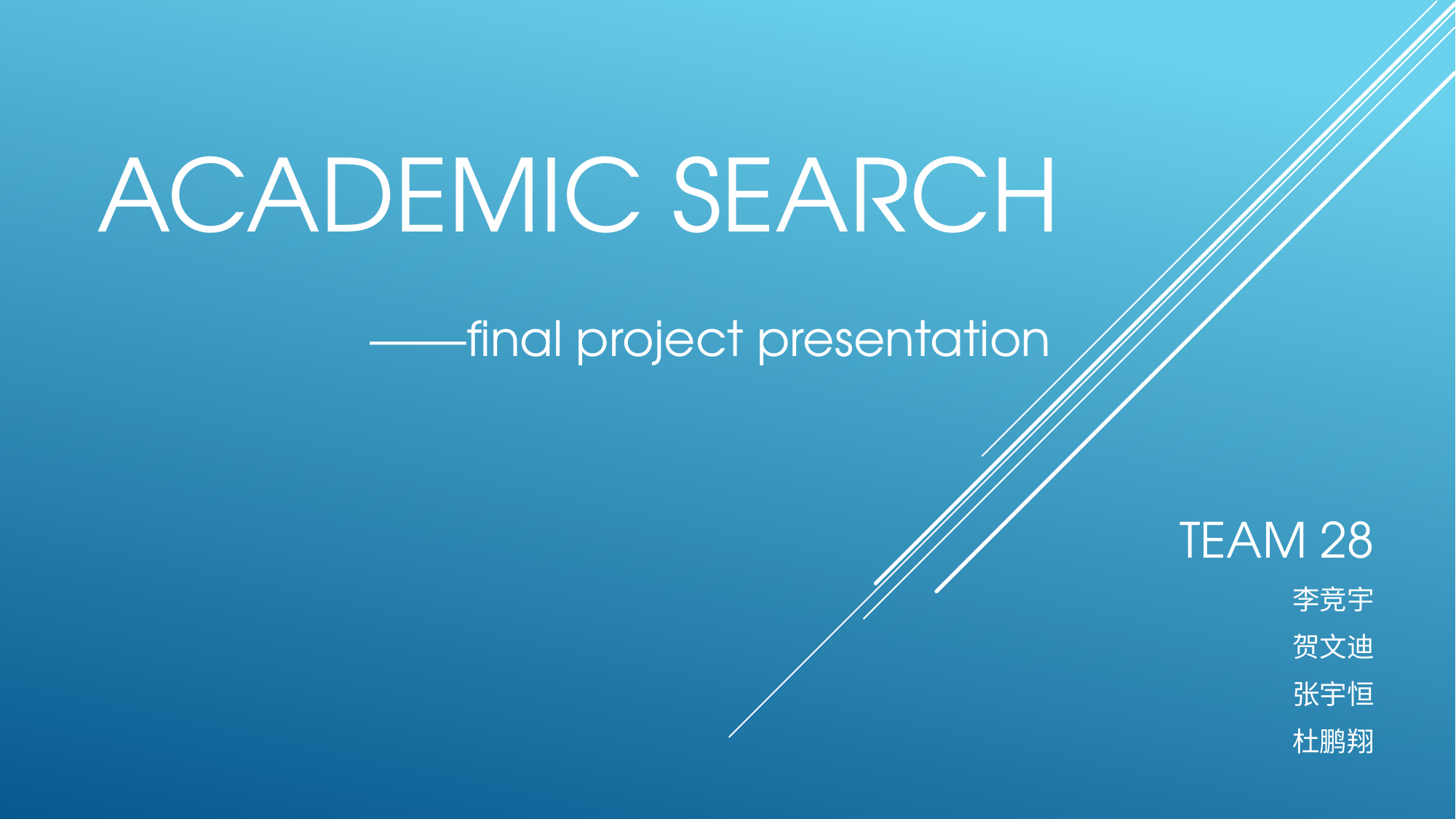

# Academic search
——final project presentation
TEAM 28
李竞宇
贺文迪
张宇恒
杜鹏翔